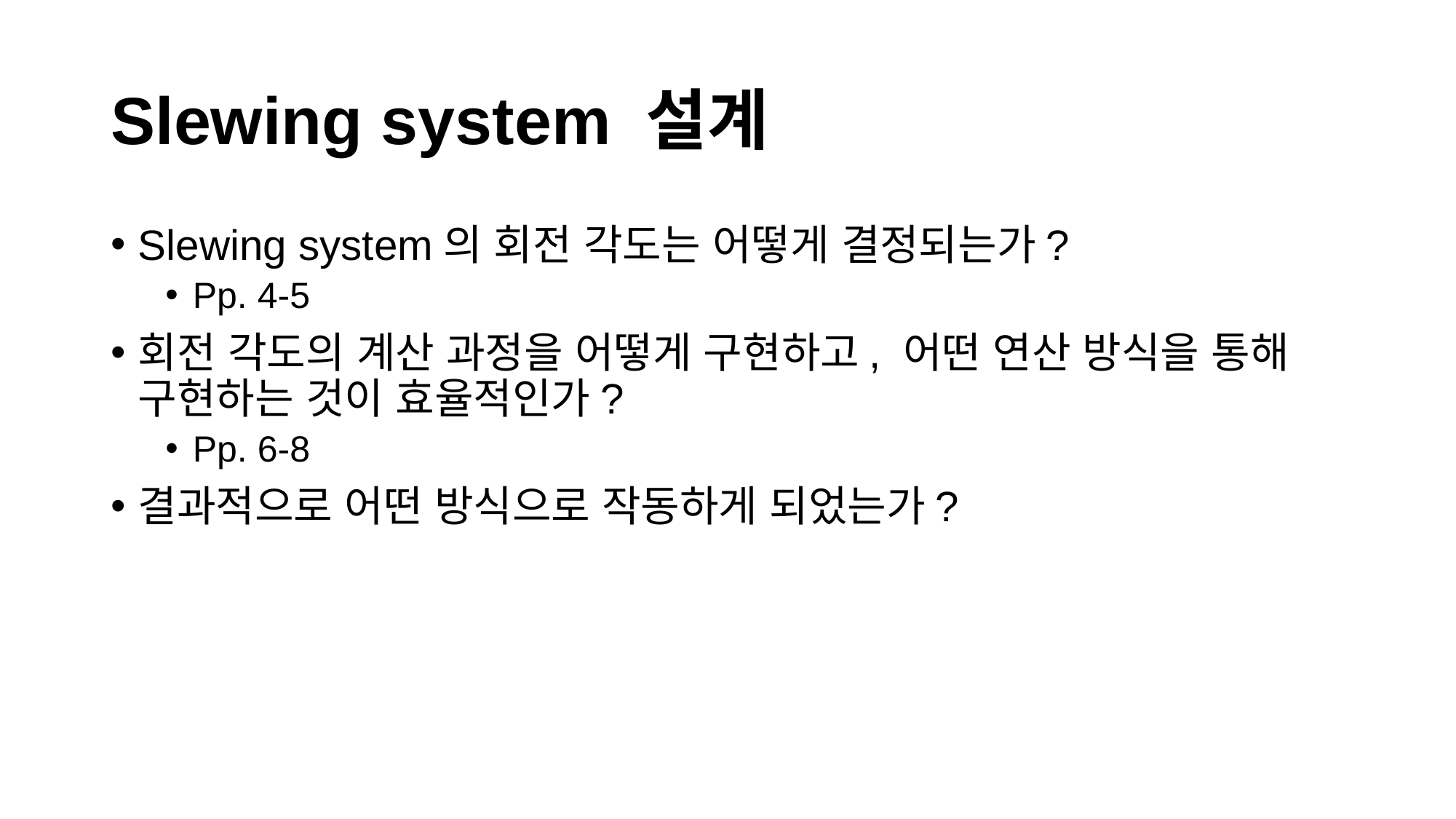

# Slewing system 설계
Slewing system의 회전 각도는 어떻게 결정되는가?
Pp. 4-5
회전 각도의 계산 과정을 어떻게 구현하고, 어떤 연산 방식을 통해 구현하는 것이 효율적인가?
Pp. 6-8
결과적으로 어떤 방식으로 작동하게 되었는가?